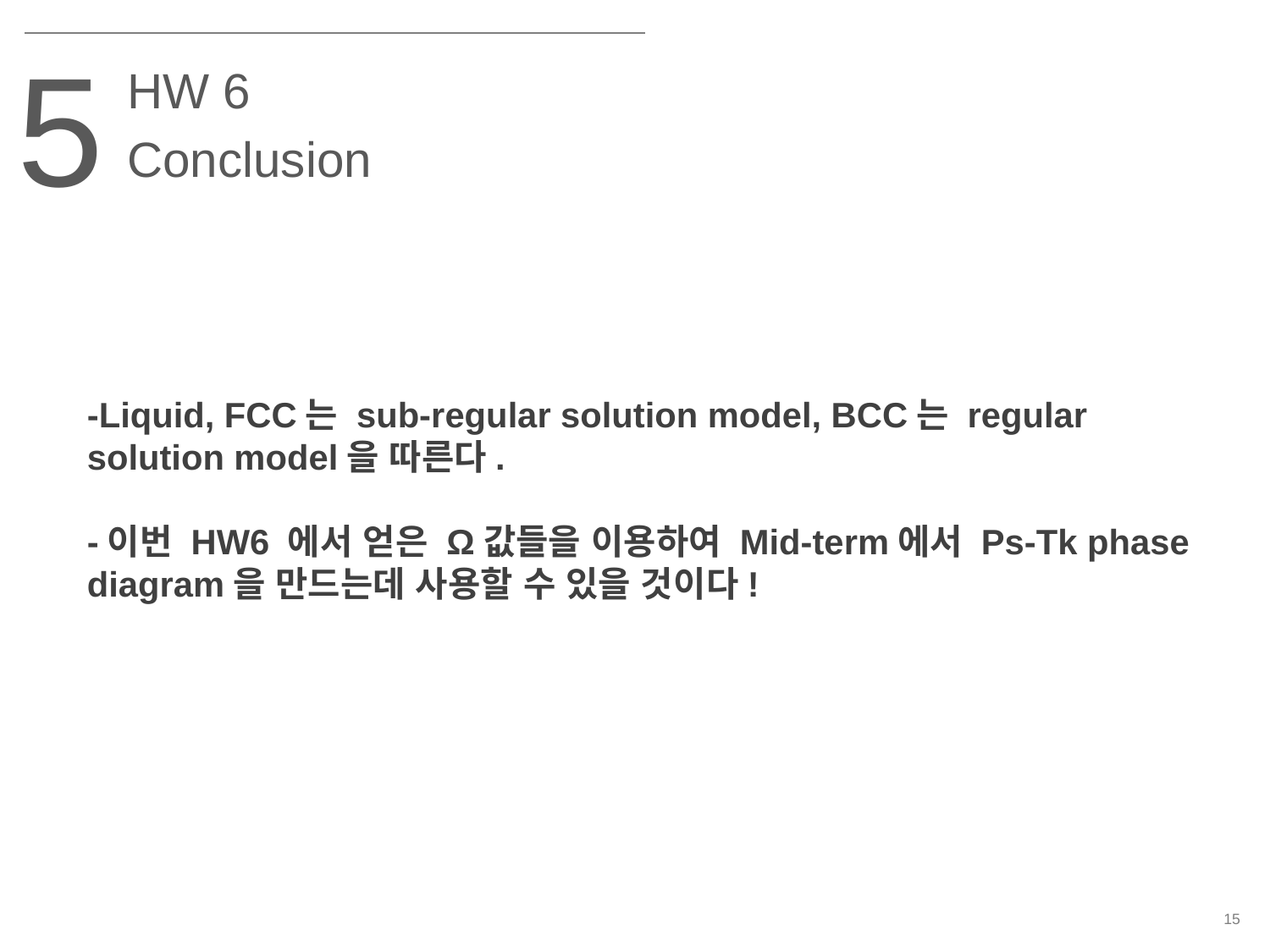

5
HW 6
Conclusion
-Liquid, FCC는 sub-regular solution model, BCC는 regular solution model을 따른다.

-이번 HW6 에서 얻은 Ω값들을 이용하여 Mid-term에서 Ps-Tk phase diagram을 만드는데 사용할 수 있을 것이다!